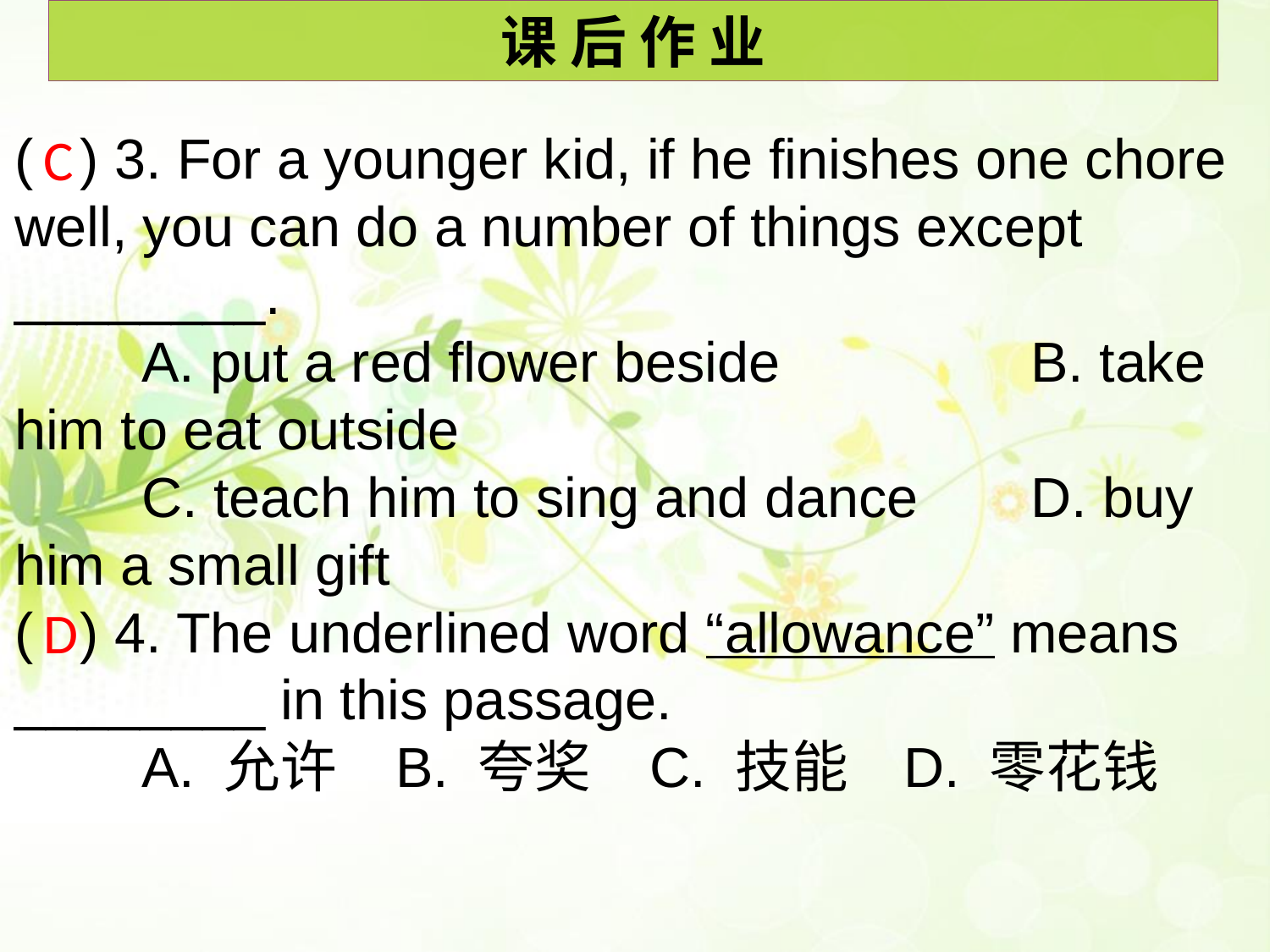

课 后 作 业
(   ) 3. For a younger kid, if he finishes one chore well, you can do a number of things except ________.
	A. put a red flower beside          	B. take him to eat outside
	C. teach him to sing and dance      	D. buy him a small gift
(   ) 4. The underlined word “allowance” means ________ in this passage.
	A. 允许	B. 夸奖	C. 技能	D. 零花钱
C
D